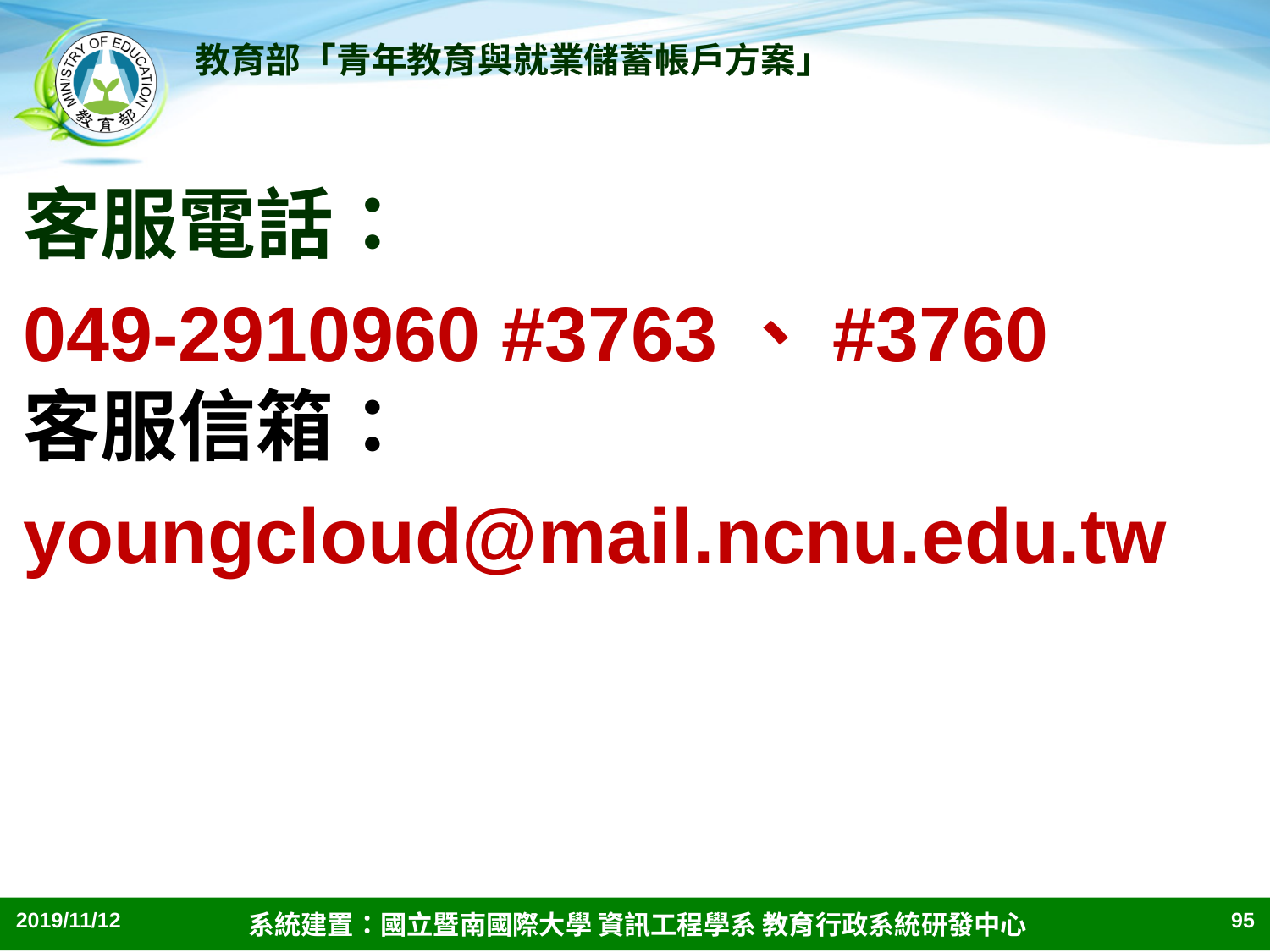

客服電話：
049-2910960 #3763、#3760
客服信箱：
youngcloud@mail.ncnu.edu.tw
95
2019/11/12